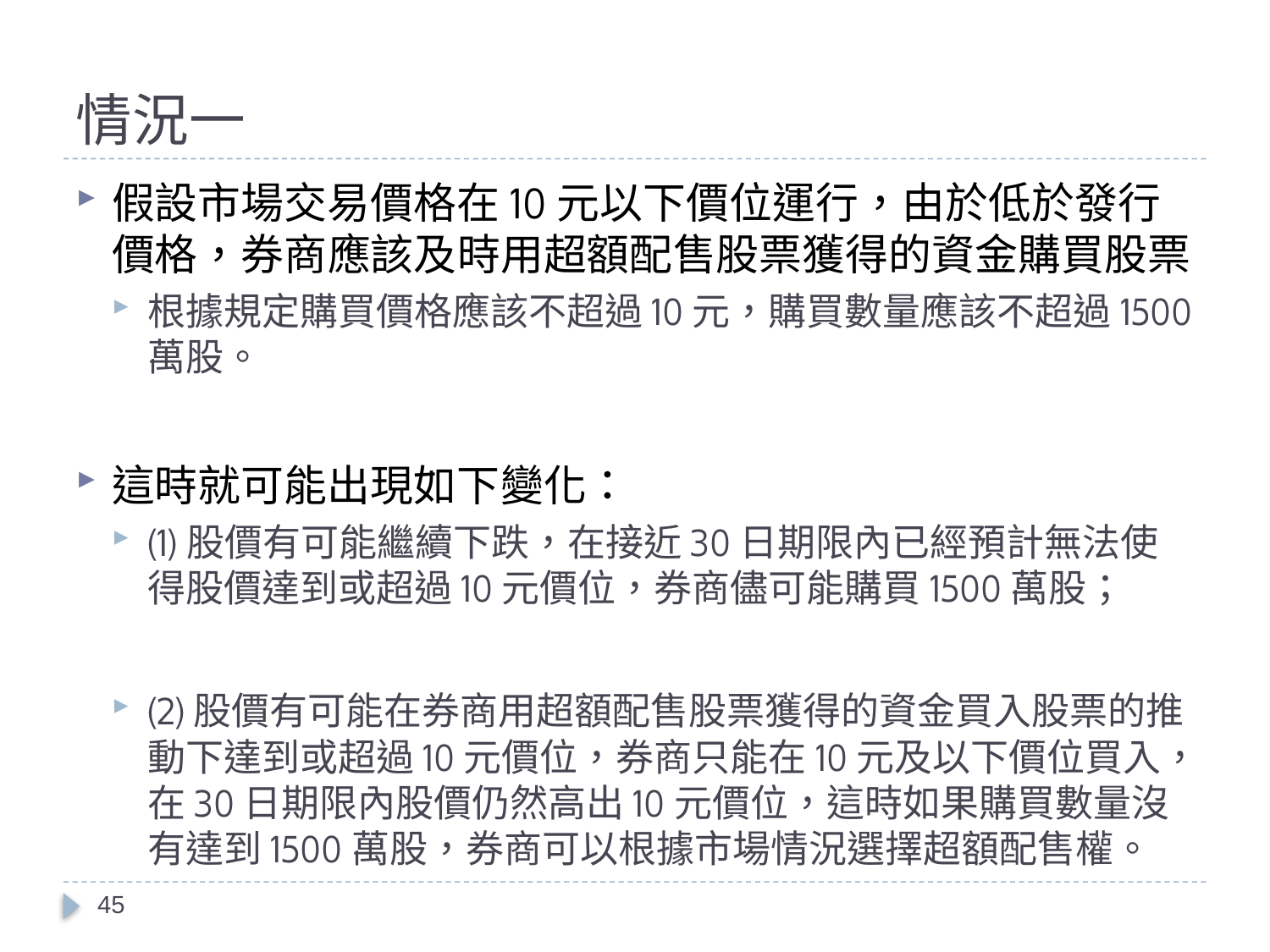

# 情況一
假設市場交易價格在10元以下價位運行，由於低於發行價格，券商應該及時用超額配售股票獲得的資金購買股票
根據規定購買價格應該不超過10元，購買數量應該不超過1500萬股。

這時就可能出現如下變化：
(1)股價有可能繼續下跌，在接近30日期限內已經預計無法使得股價達到或超過10元價位，券商儘可能購買1500萬股；

(2)股價有可能在券商用超額配售股票獲得的資金買入股票的推動下達到或超過10元價位，券商只能在10元及以下價位買入，在30日期限內股價仍然高出10元價位，這時如果購買數量沒有達到1500萬股，券商可以根據市場情況選擇超額配售權。
45